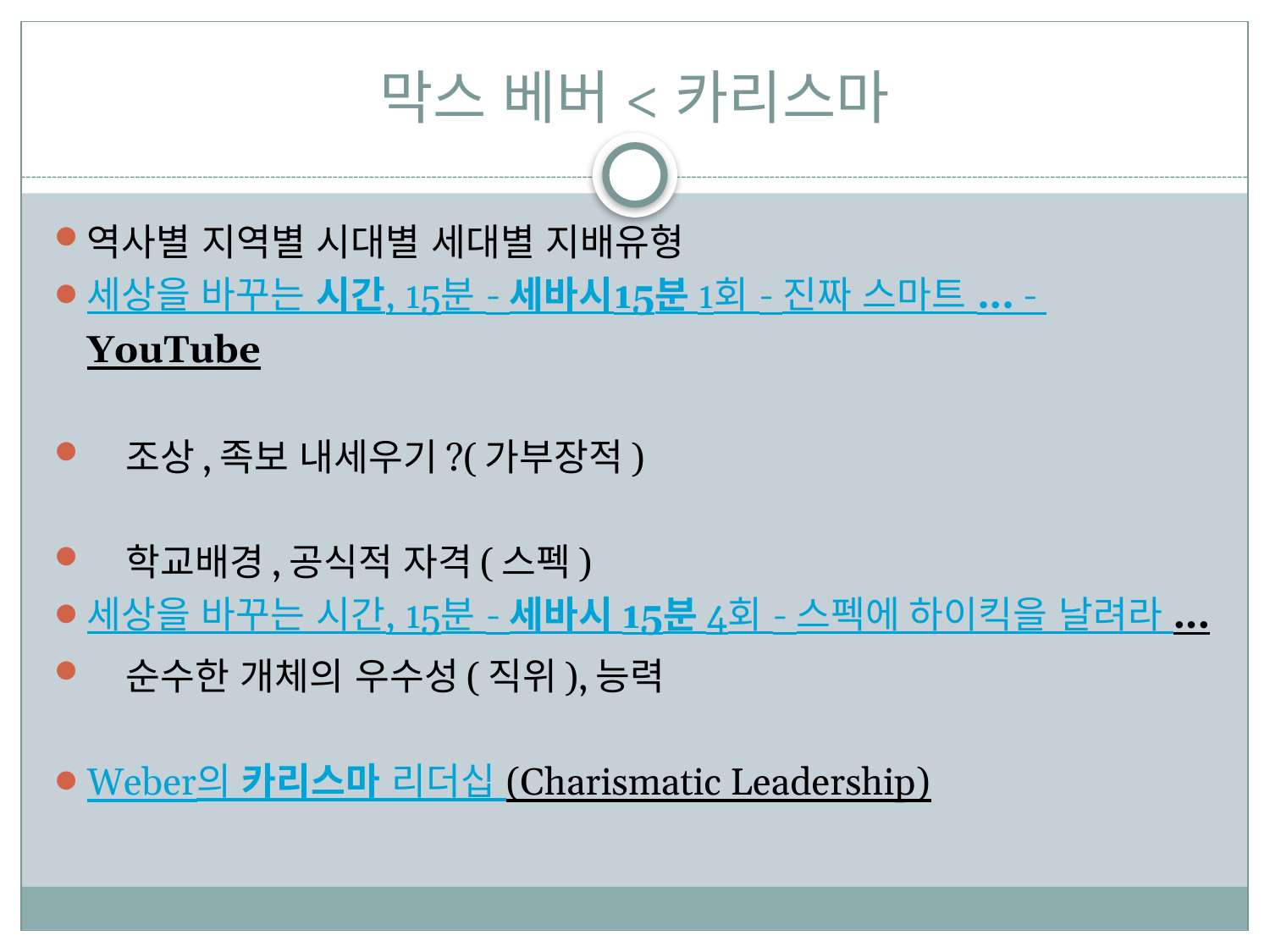

# 막스 베버<카리스마
역사별 지역별 시대별 세대별 지배유형
세상을 바꾸는 시간, 15분 - 세바시15분 1회 - 진짜 스마트 ... - YouTube

   조상,족보 내세우기?(가부장적)

   학교배경,공식적 자격(스펙)
세상을 바꾸는 시간, 15분 - 세바시 15분 4회 - 스펙에 하이킥을 날려라 ...
   순수한 개체의 우수성(직위),능력

Weber의 카리스마 리더십 (Charismatic Leadership)